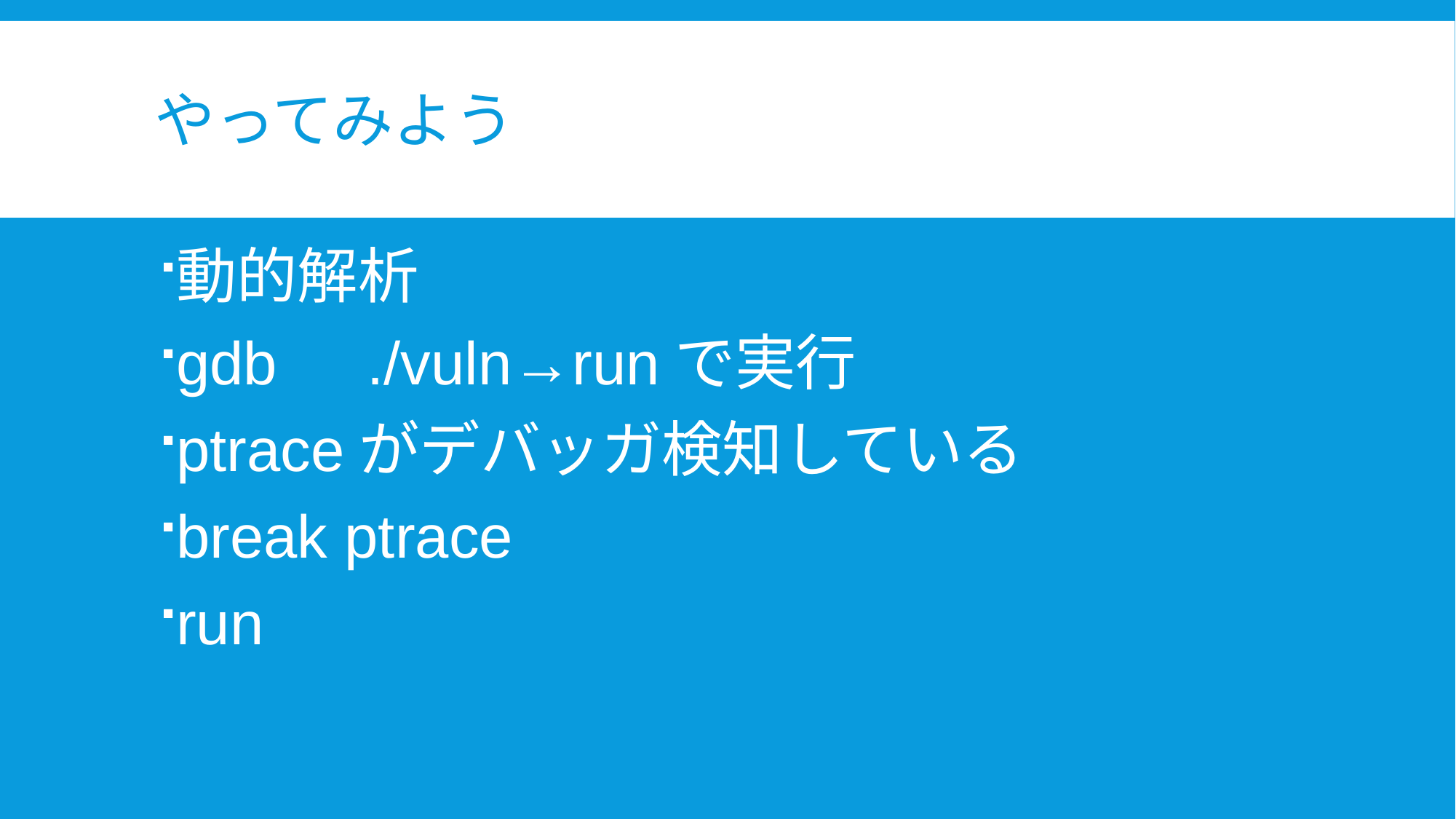

# やってみよう
動的解析
gdb　./vuln→runで実行
ptraceがデバッガ検知している
break ptrace
run